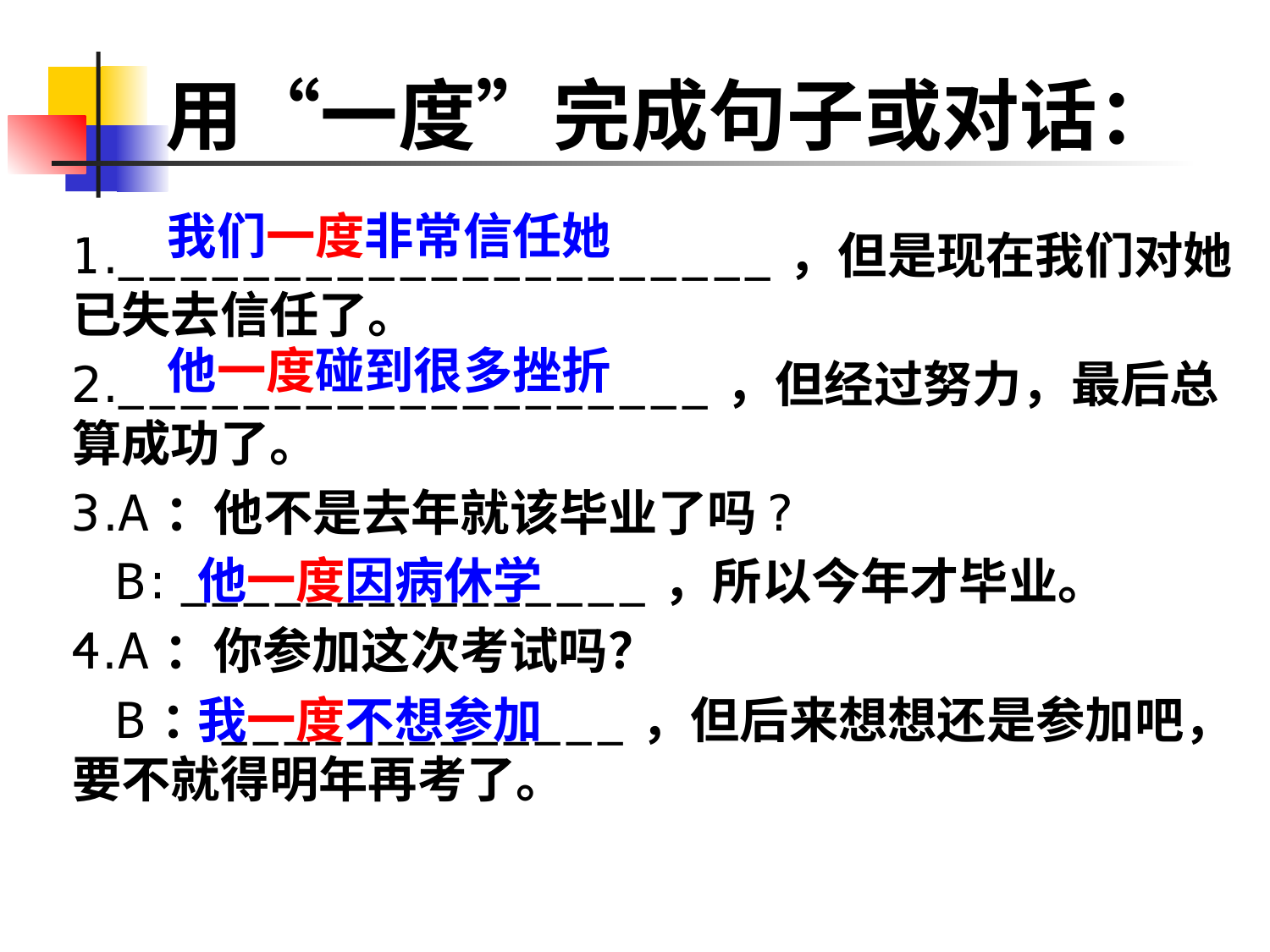

# 用“一度”完成句子或对话：
我们一度非常信任她
1._____________________，但是现在我们对她已失去信任了。
2.___________________，但经过努力，最后总算成功了。
3.A：他不是去年就该毕业了吗?
   B: _______________，所以今年才毕业。
4.A：你参加这次考试吗？
   B：_____________，但后来想想还是参加吧，要不就得明年再考了。

他一度碰到很多挫折
他一度因病休学
我一度不想参加